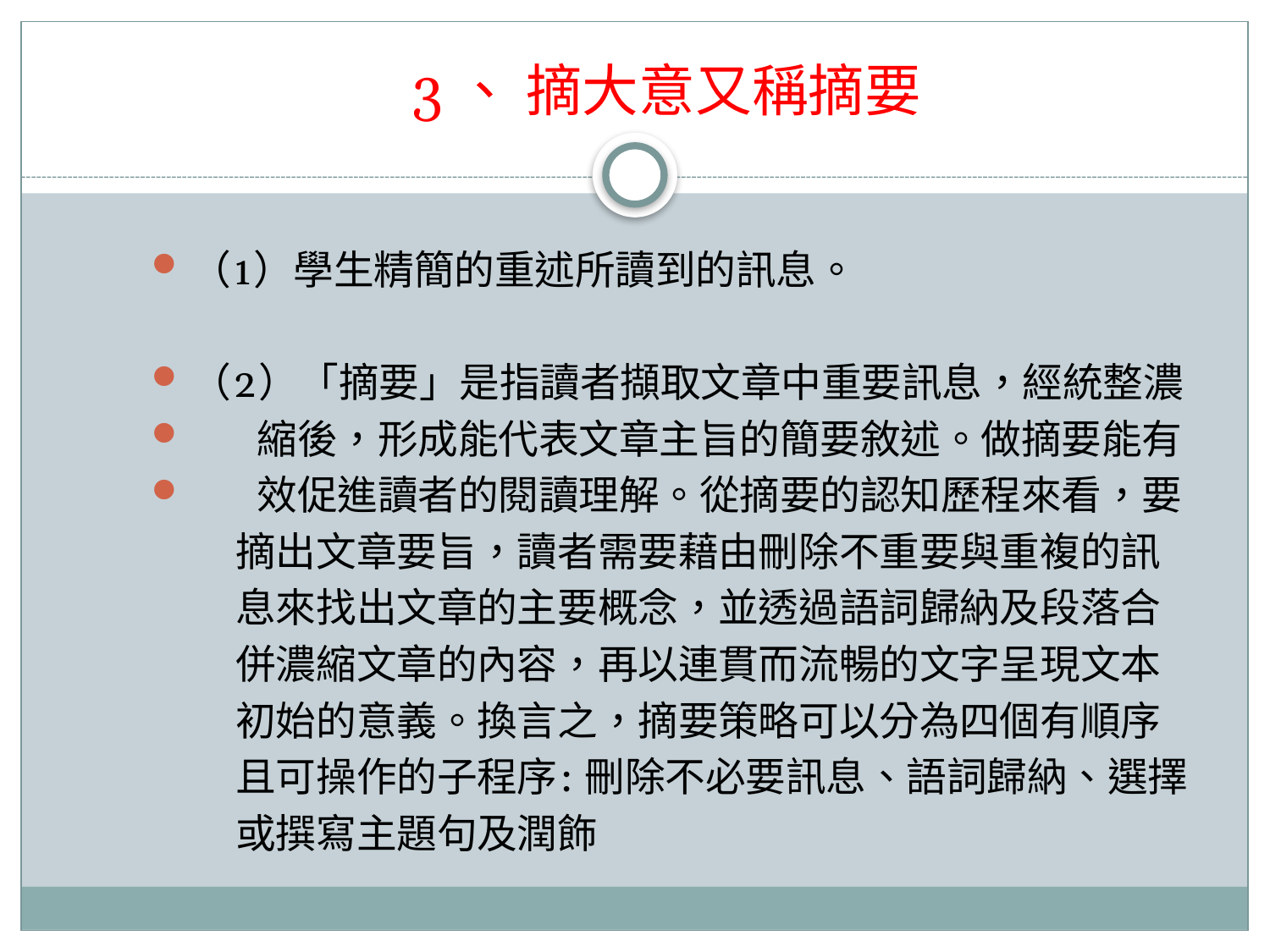

# 3、 摘大意又稱摘要
（1）學生精簡的重述所讀到的訊息。

（2）「摘要」是指讀者擷取文章中重要訊息，經統整濃
       縮後，形成能代表文章主旨的簡要敘述。做摘要能有
       效促進讀者的閱讀理解。從摘要的認知歷程來看，要
         摘出文章要旨，讀者需要藉由刪除不重要與重複的訊
         息來找出文章的主要概念，並透過語詞歸納及段落合
         併濃縮文章的內容，再以連貫而流暢的文字呈現文本
         初始的意義。換言之，摘要策略可以分為四個有順序
         且可操作的子程序: 刪除不必要訊息、語詞歸納、選擇
         或撰寫主題句及潤飾